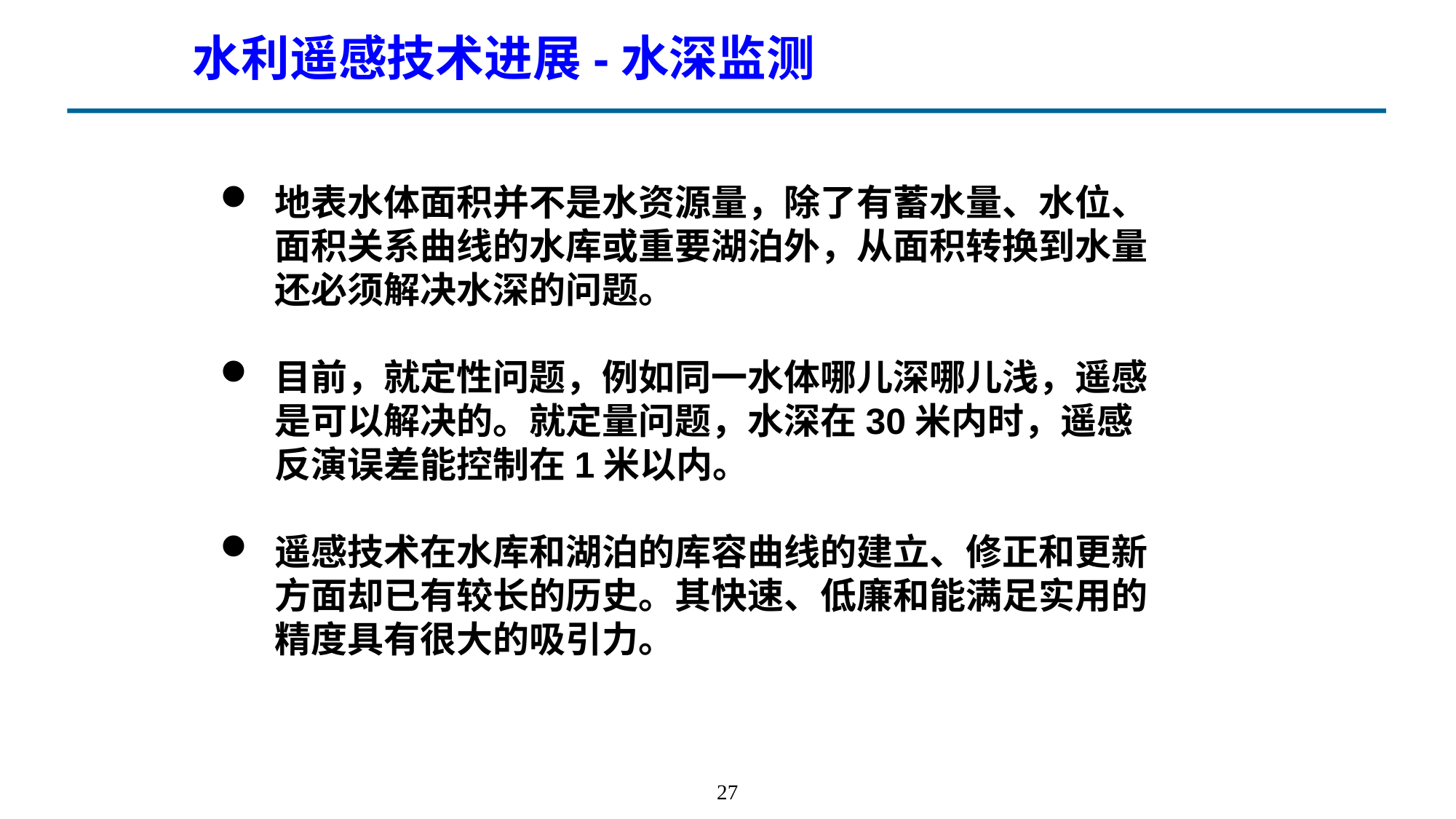

水利遥感技术进展-水深监测
地表水体面积并不是水资源量，除了有蓄水量、水位、面积关系曲线的水库或重要湖泊外，从面积转换到水量还必须解决水深的问题。

目前，就定性问题，例如同一水体哪儿深哪儿浅，遥感是可以解决的。就定量问题，水深在30米内时，遥感反演误差能控制在1米以内。

遥感技术在水库和湖泊的库容曲线的建立、修正和更新方面却已有较长的历史。其快速、低廉和能满足实用的精度具有很大的吸引力。
27